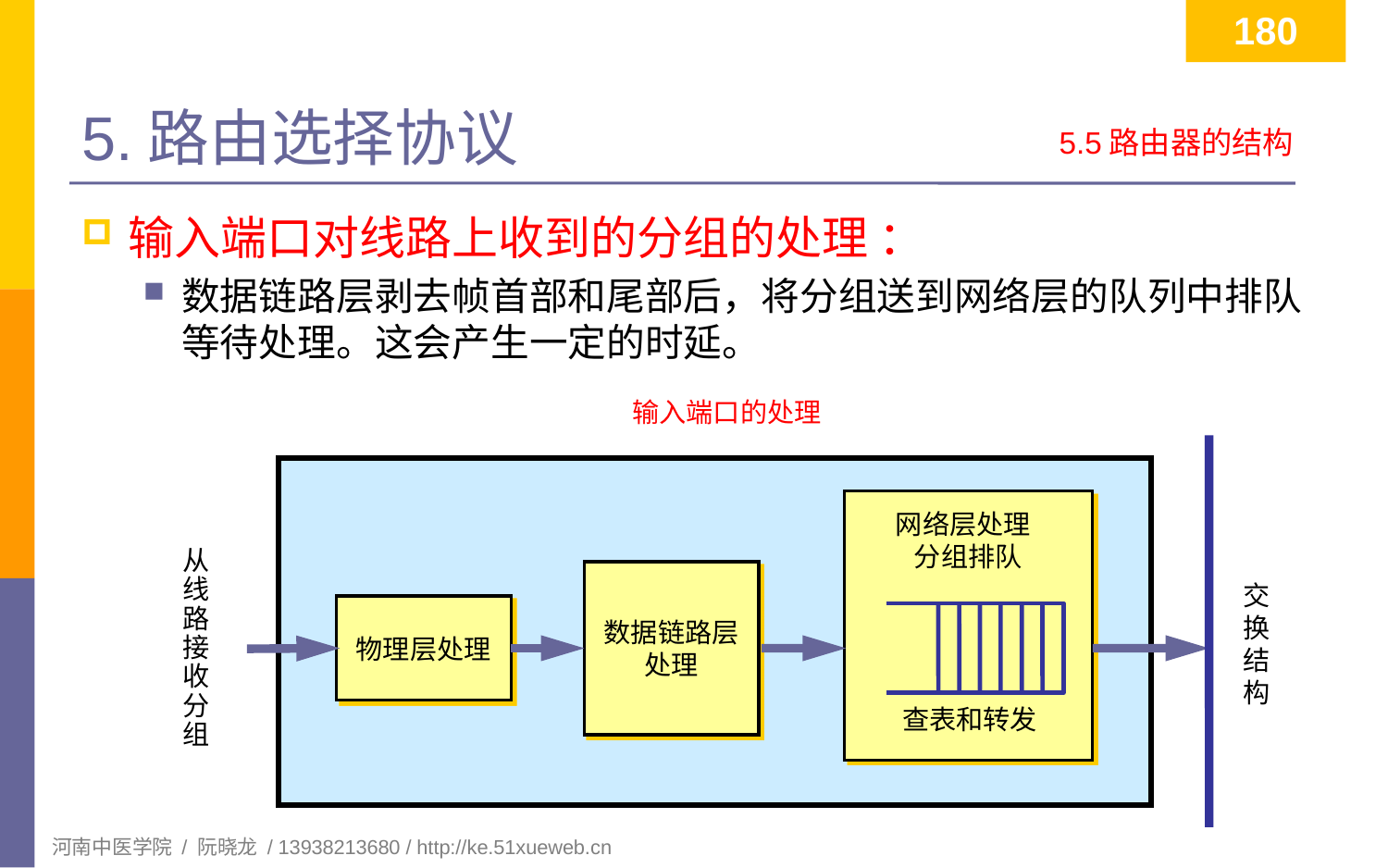

180
# 5.路由选择协议
5.5路由器的结构
输入端口对线路上收到的分组的处理 ：
数据链路层剥去帧首部和尾部后，将分组送到网络层的队列中排队等待处理。这会产生一定的时延。
输入端口的处理

网络层处理
  分组排队
从
线
路
接
收
分
组
数据链路层
处理
交
换
结
构
物理层处理

查表和转发
课件制作人：谢希仁